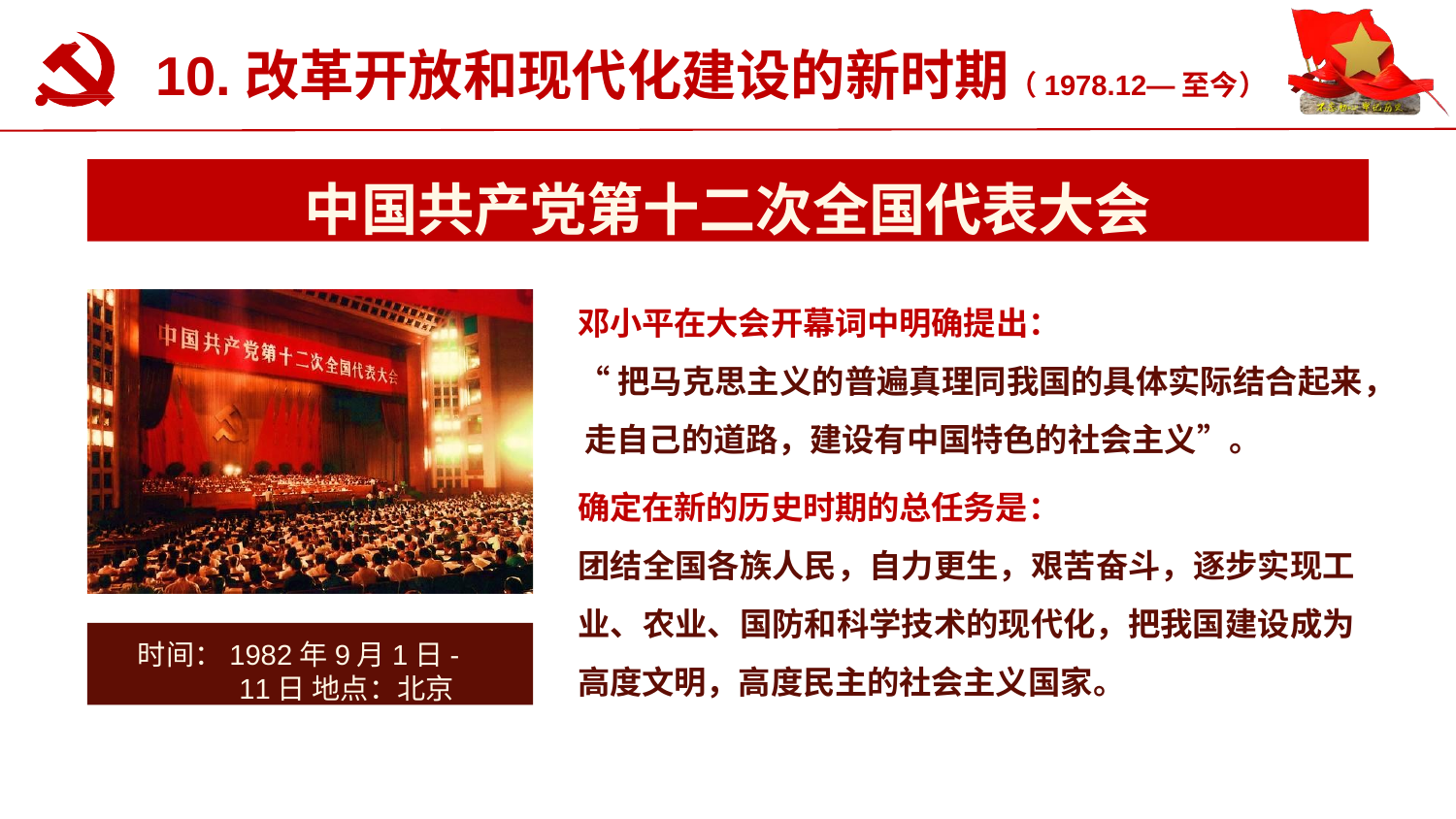

# 10.改革开放和现代化建设的新时期（1978.12—至今）
认真学习党史新中国史

中国共产党第十二次全国代表大会
邓小平在大会开幕词中明确提出：
“把马克思主义的普遍真理同我国的具体实际结合起来， 走自己的道路，建设有中国特色的社会主义”。
确定在新的历史时期的总任务是：
团结全国各族人民，自力更生，艰苦奋斗，逐步实现工
业、农业、国防和科学技术的现代化，把我国建设成为 高度文明，高度民主的社会主义国家。

时间：1982年9月1日-11日 地点：北京